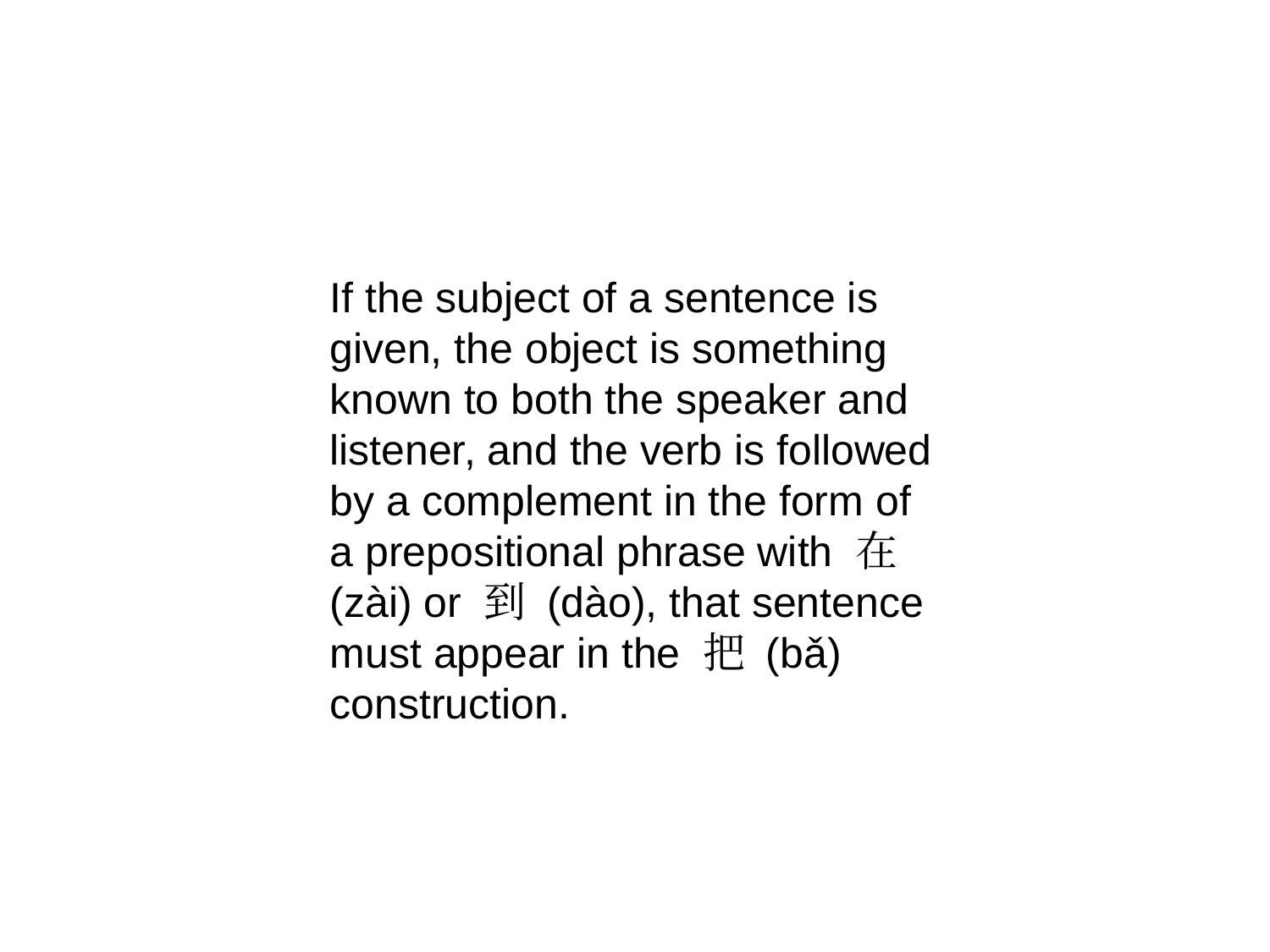

If the subject of a sentence is given, the object is something known to both the speaker and listener, and the verb is followed by a complement in the form of a prepositional phrase with 在 (zài) or 到 (dào), that sentence must appear in the 把 (bǎ) construction.